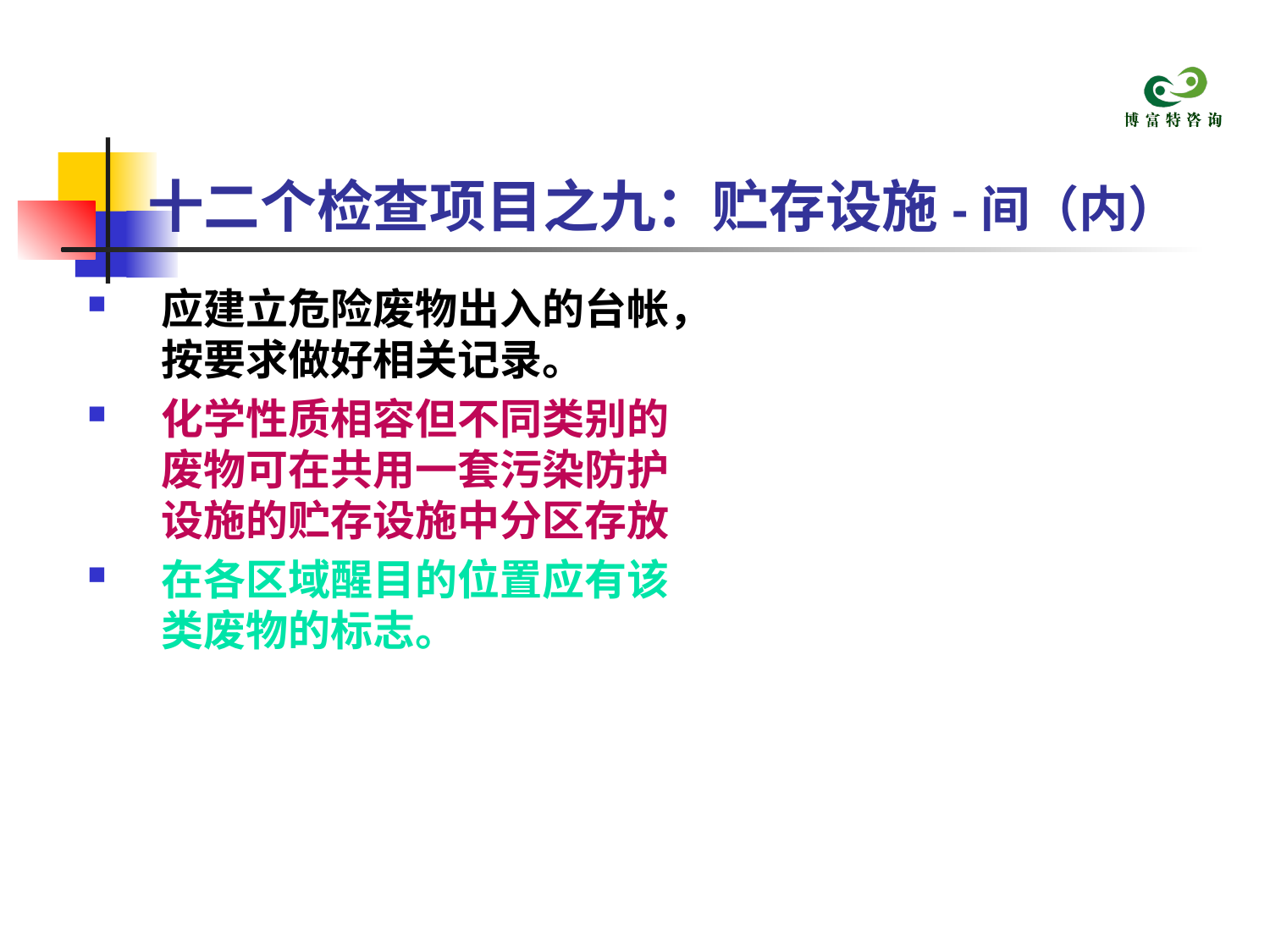

# 十二个检查项目之九：贮存设施-间（内）
应建立危险废物出入的台帐，按要求做好相关记录。
化学性质相容但不同类别的废物可在共用一套污染防护设施的贮存设施中分区存放
在各区域醒目的位置应有该类废物的标志。